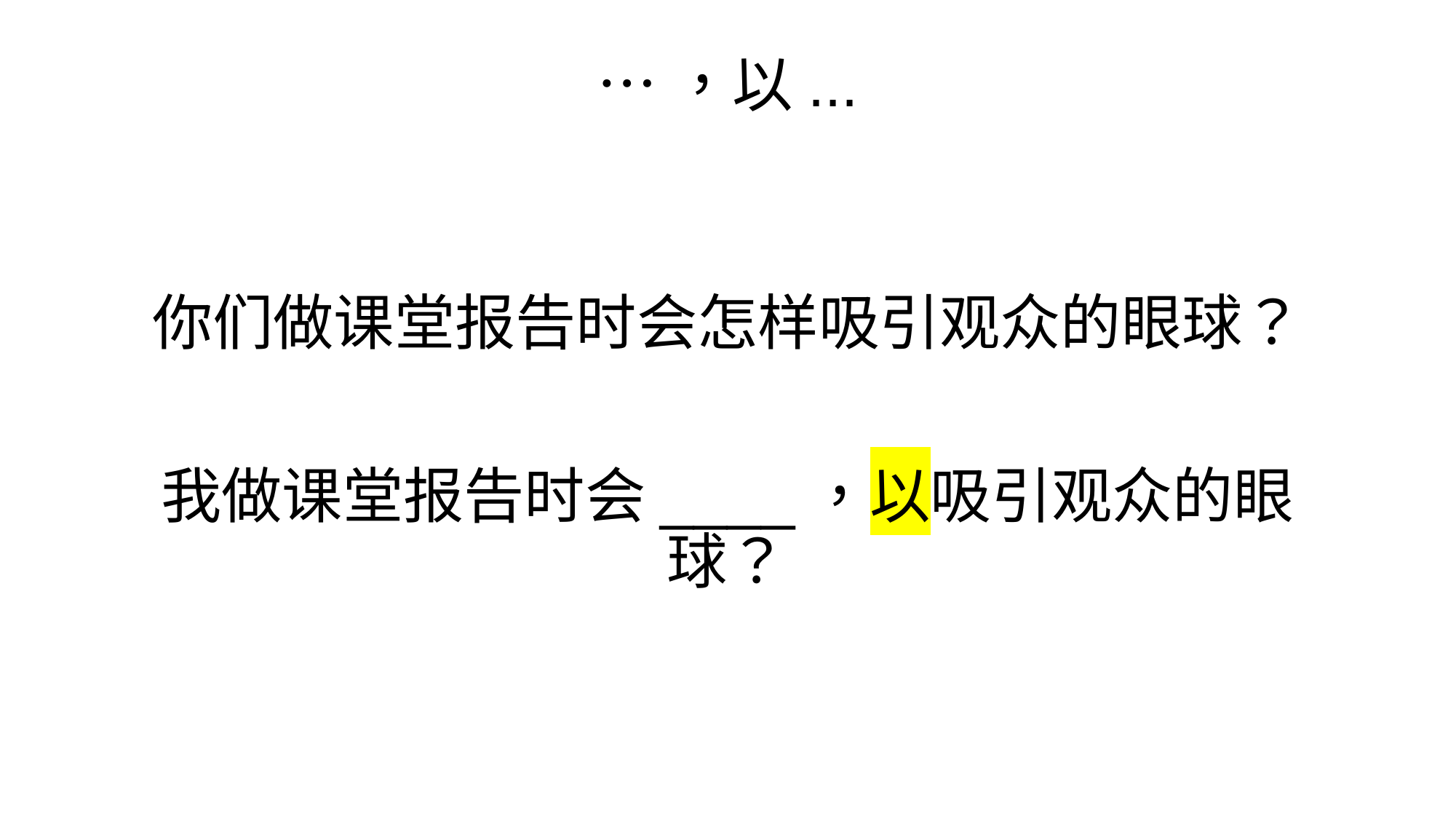

# …，以...
你们做课堂报告时会怎样吸引观众的眼球？
我做课堂报告时会____，以吸引观众的眼球？